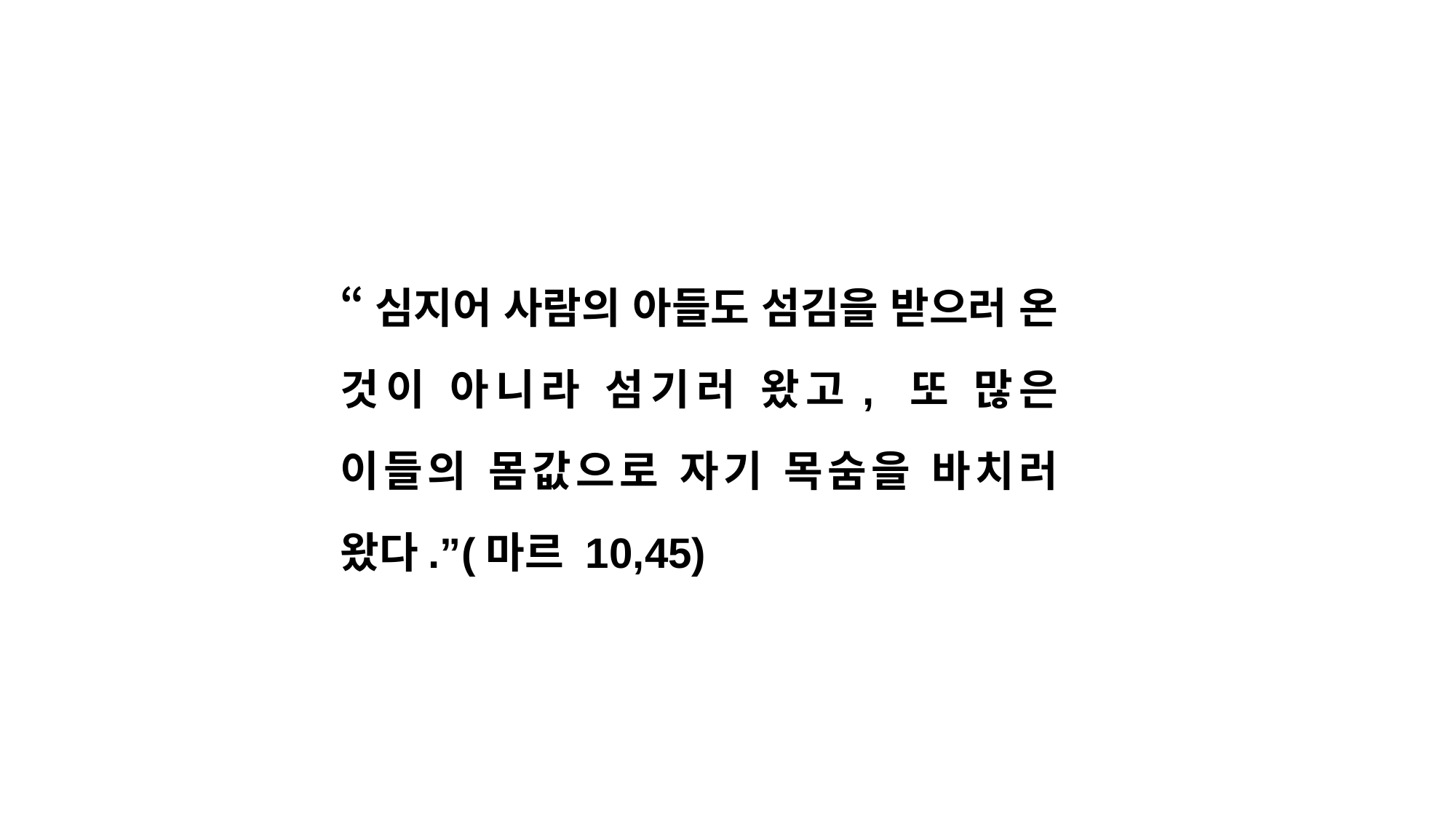

“심지어 사람의 아들도 섬김을 받으러 온 것이 아니라 섬기러 왔고, 또 많은 이들의 몸값으로 자기 목숨을 바치러 왔다.”(마르 10,45)